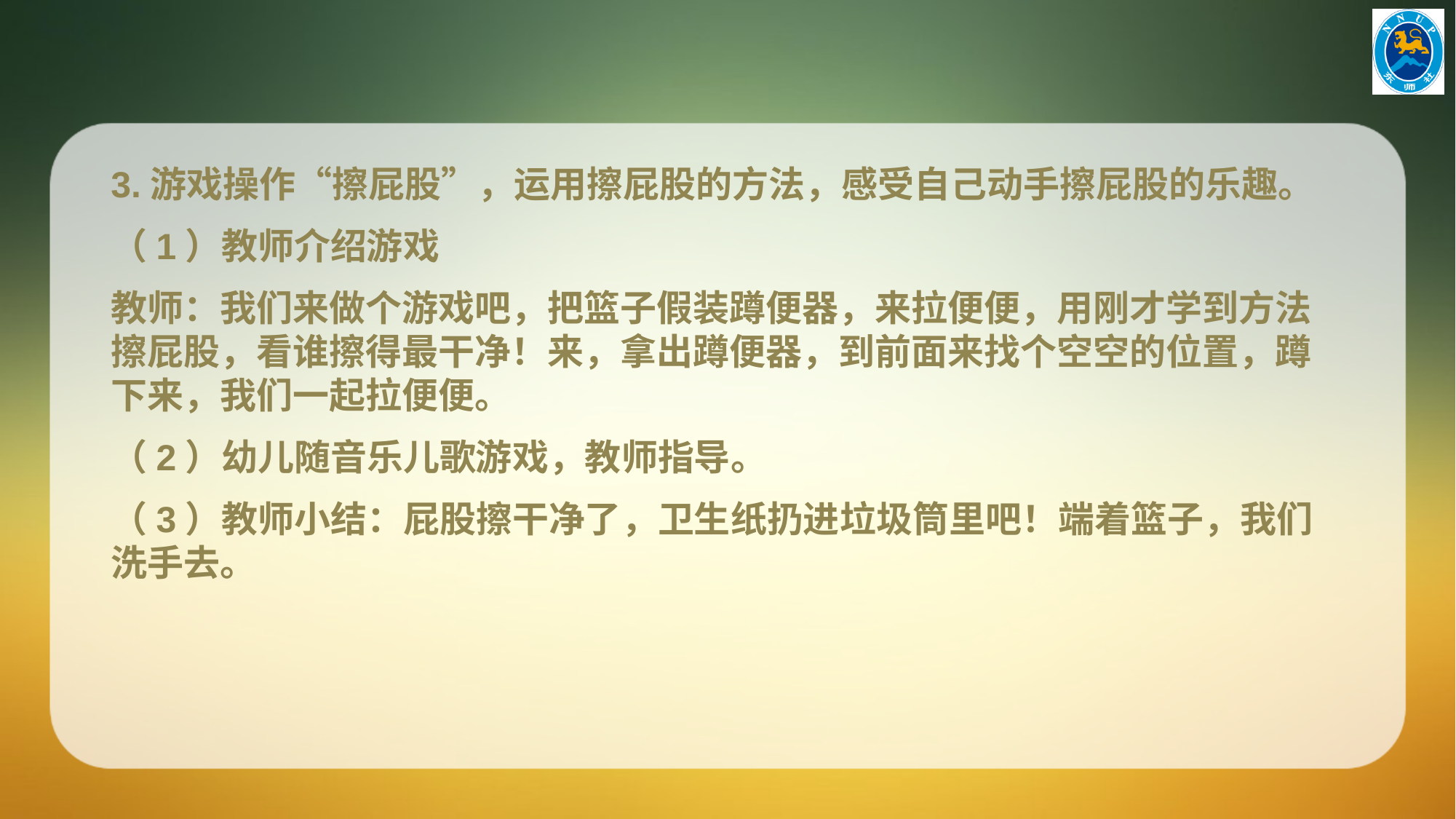

3.游戏操作“擦屁股”，运用擦屁股的方法，感受自己动手擦屁股的乐趣。
（1）教师介绍游戏
教师：我们来做个游戏吧，把篮子假装蹲便器，来拉便便，用刚才学到方法擦屁股，看谁擦得最干净！来，拿出蹲便器，到前面来找个空空的位置，蹲下来，我们一起拉便便。
（2）幼儿随音乐儿歌游戏，教师指导。
（3）教师小结：屁股擦干净了，卫生纸扔进垃圾筒里吧！端着篮子，我们洗手去。